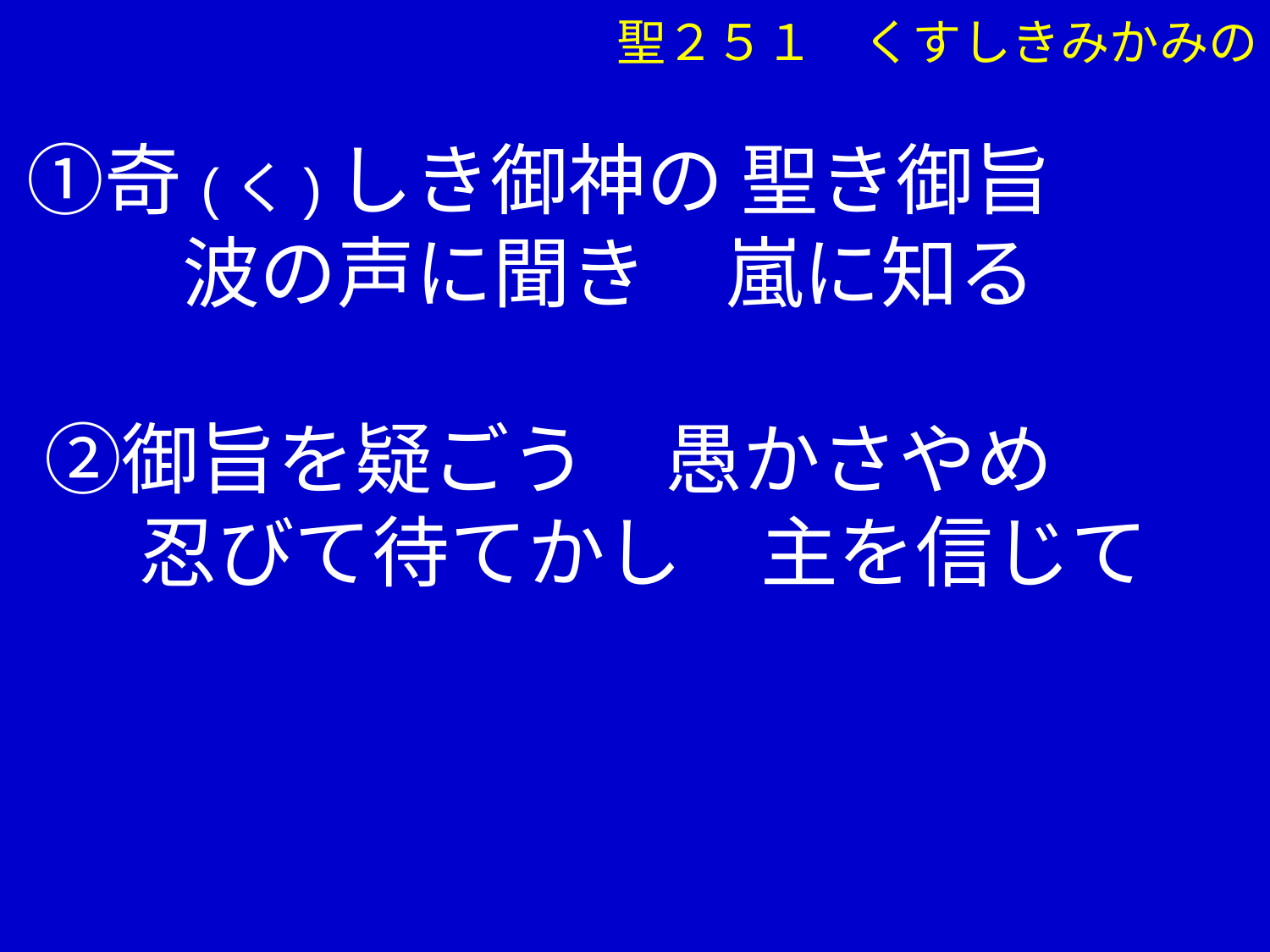

聖２５１　くすしきみかみの
　①奇(く)しき御神の 聖き御旨
　　　波の声に聞き　嵐に知る

　 ②御旨を疑ごう　愚かさやめ
　 　 忍びて待てかし　主を信じて